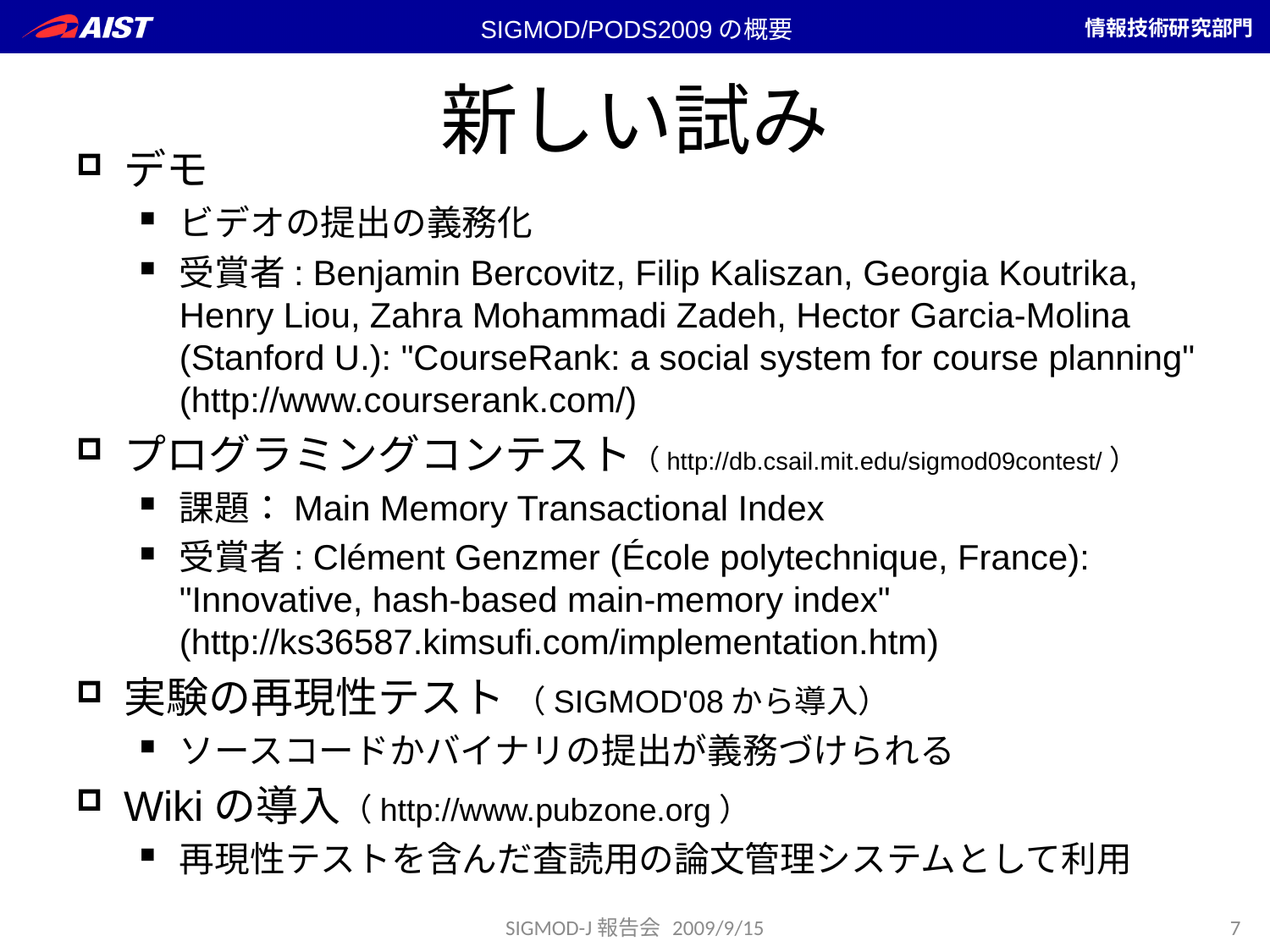

SIGMOD/PODS2009の概要
# 新しい試み
デモ
ビデオの提出の義務化
受賞者: Benjamin Bercovitz, Filip Kaliszan, Georgia Koutrika, Henry Liou, Zahra Mohammadi Zadeh, Hector Garcia-Molina (Stanford U.): "CourseRank: a social system for course planning" (http://www.courserank.com/)
プログラミングコンテスト（http://db.csail.mit.edu/sigmod09contest/）
課題：Main Memory Transactional Index
受賞者: Clément Genzmer (École polytechnique, France): "Innovative, hash-based main-memory index"
(http://ks36587.kimsufi.com/implementation.htm)
実験の再現性テスト （SIGMOD'08から導入）
ソースコードかバイナリの提出が義務づけられる
Wikiの導入（http://www.pubzone.org）
再現性テストを含んだ査読用の論文管理システムとして利用

SIGMOD-J報告会 2009/9/15
7